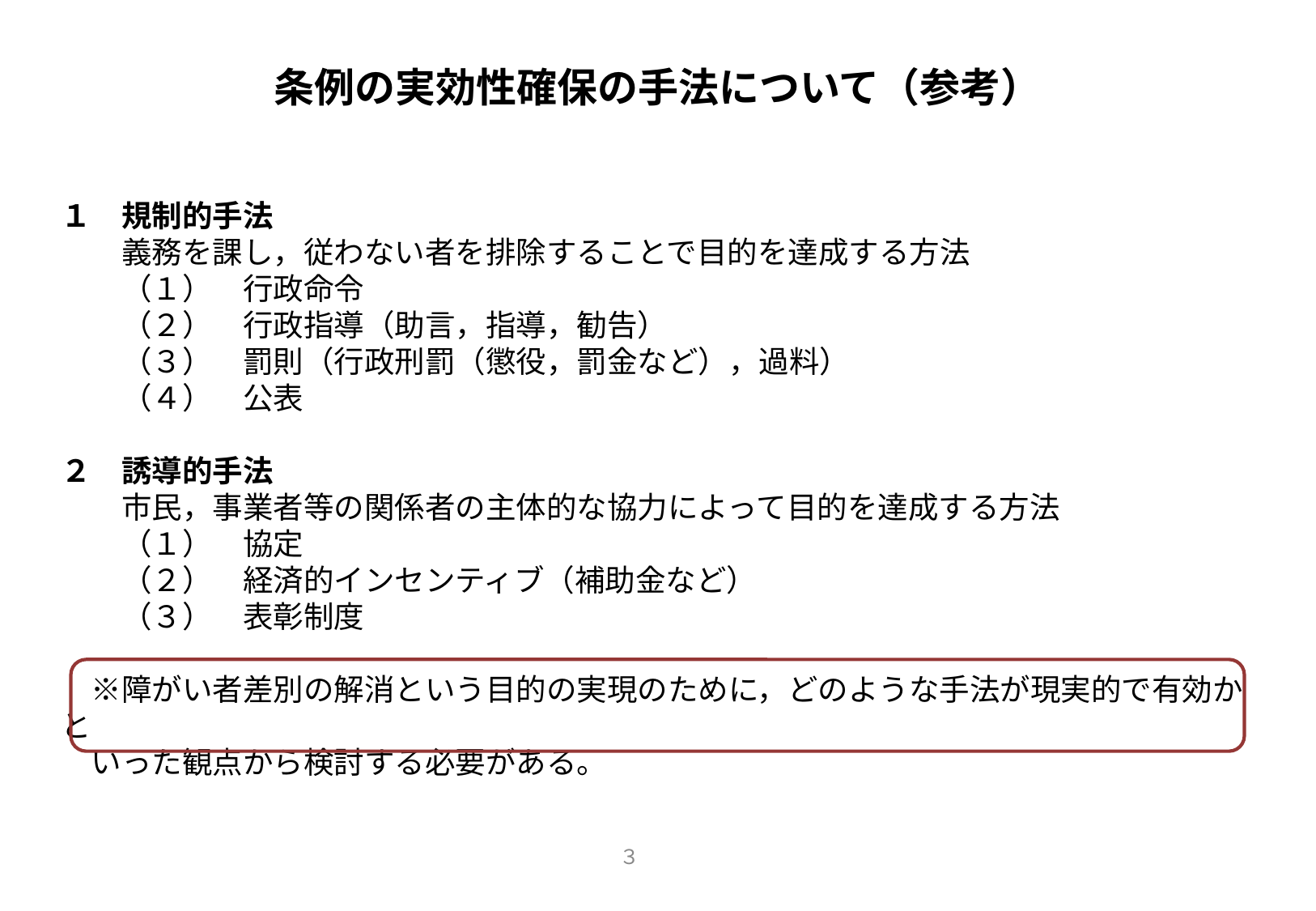

# 条例の実効性確保の手法について（参考）
１　規制的手法
　　義務を課し，従わない者を排除することで目的を達成する方法
　　（１）　行政命令
　　（２）　行政指導（助言，指導，勧告）
　　（３）　罰則（行政刑罰（懲役，罰金など），過料）
　　（４）　公表

２　誘導的手法
　　市民，事業者等の関係者の主体的な協力によって目的を達成する方法
　　（１）　協定
　　（２）　経済的インセンティブ（補助金など）
　　（３）　表彰制度

　※障がい者差別の解消という目的の実現のために，どのような手法が現実的で有効かと
　いった観点から検討する必要がある。

３